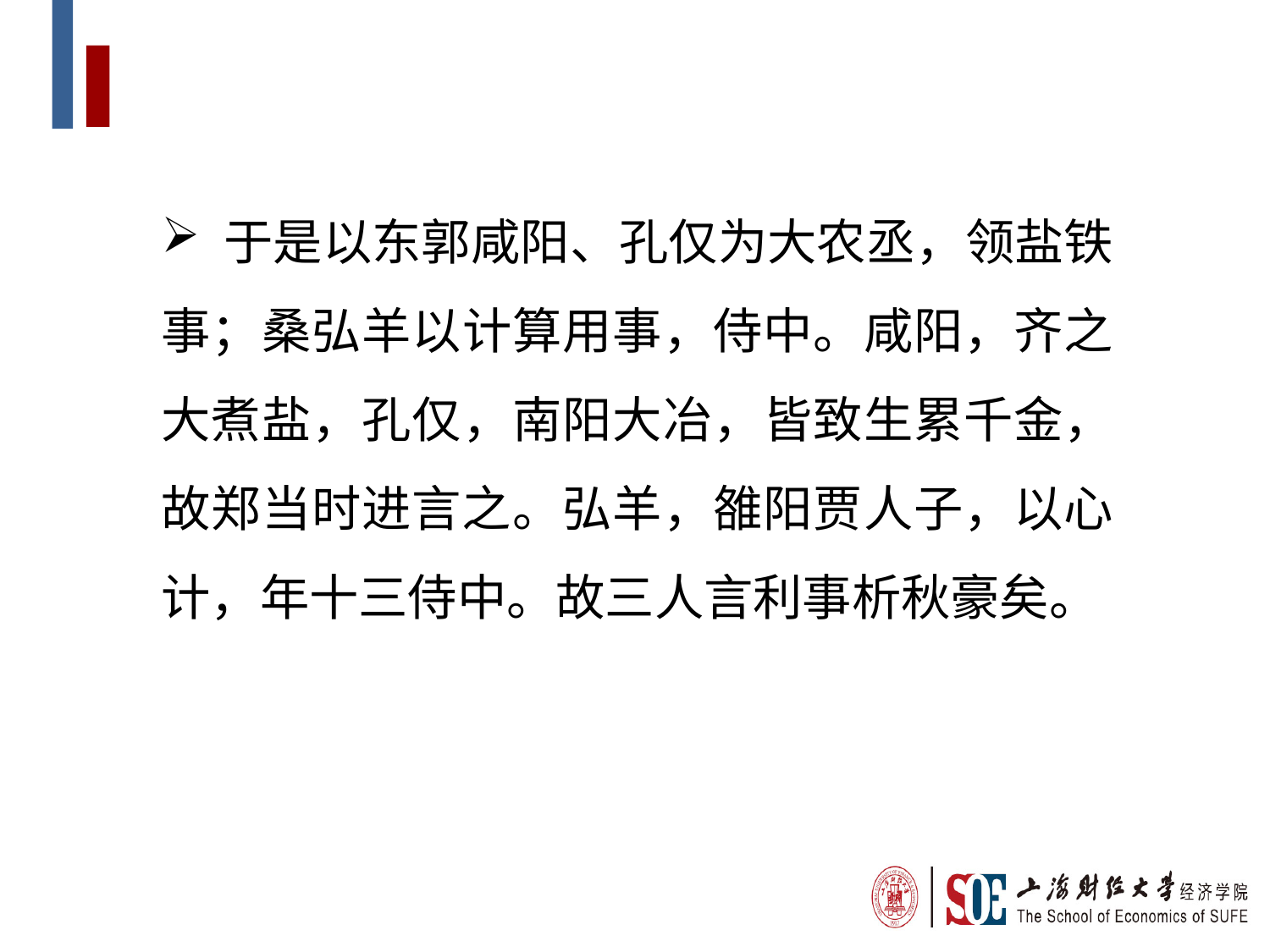

于是以东郭咸阳、孔仅为大农丞，领盐铁事；桑弘羊以计算用事，侍中。咸阳，齐之大煮盐，孔仅，南阳大冶，皆致生累千金，故郑当时进言之。弘羊，雒阳贾人子，以心计，年十三侍中。故三人言利事析秋豪矣。